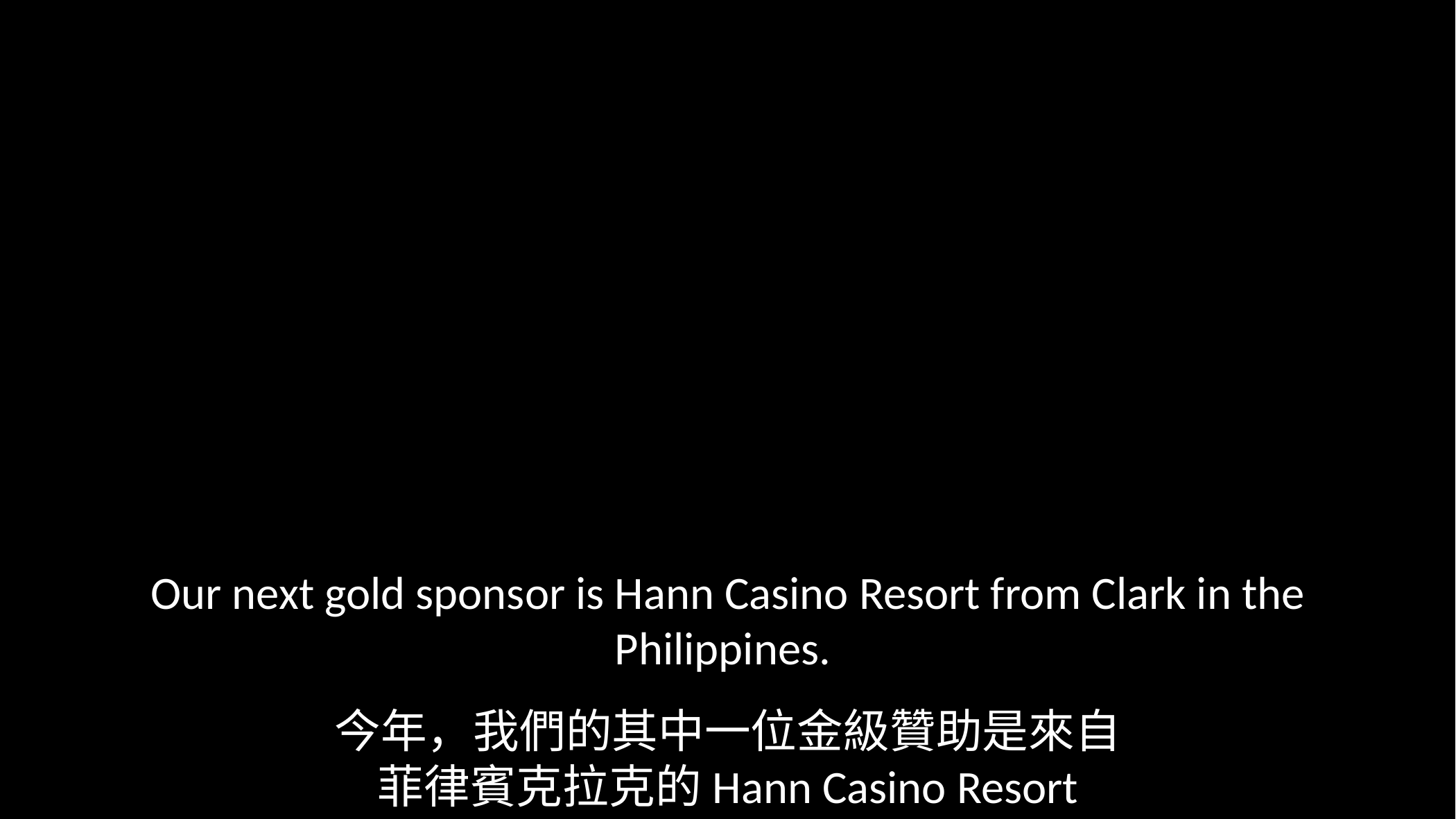

Our next gold sponsor is Hann Casino Resort from Clark in the Philippines.

今年，我們的其中一位金級贊助是來自
菲律賓克拉克的Hann Casino Resort